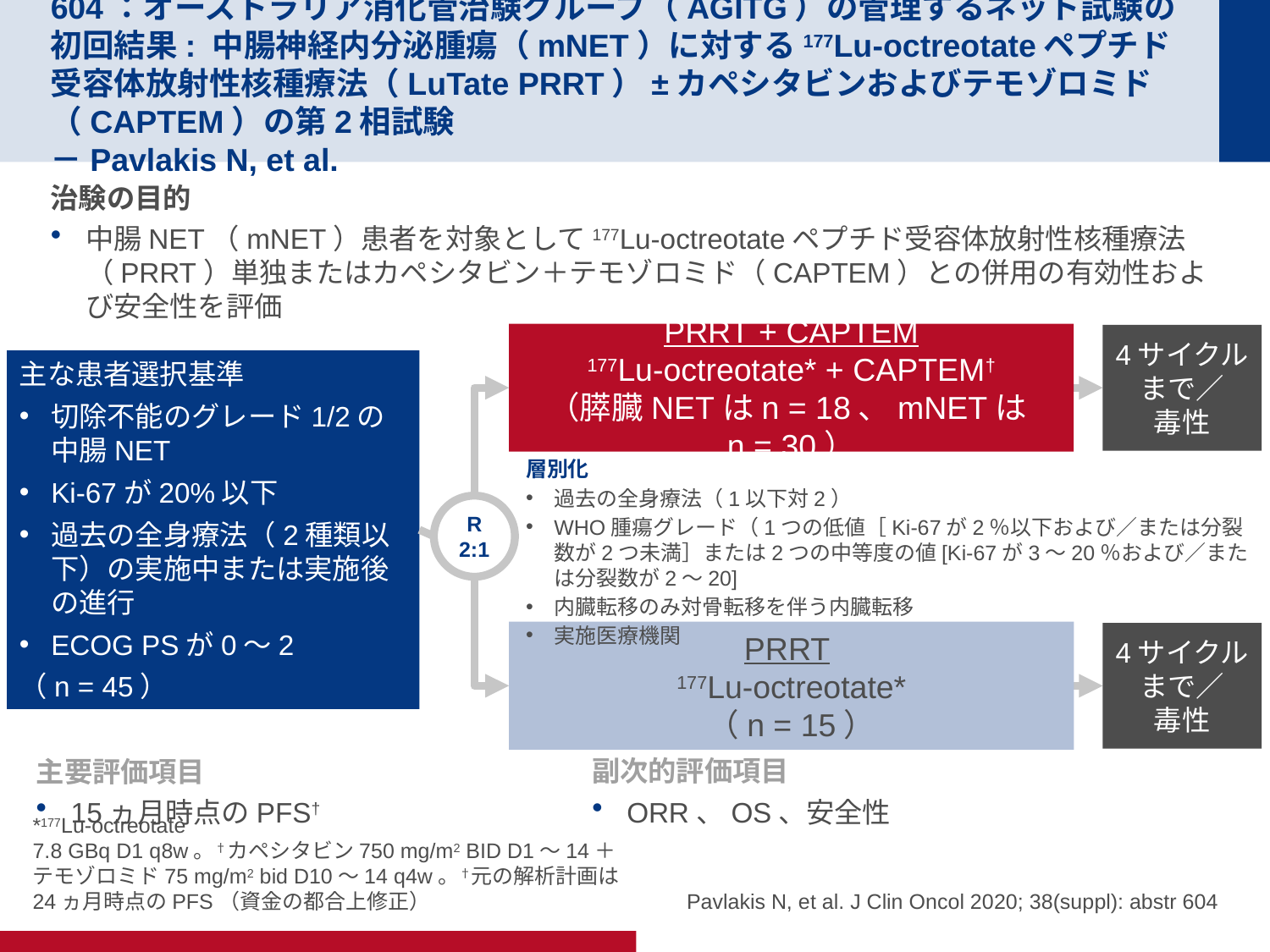

# 604：オーストラリア消化管治験グループ（AGITG）の管理するネット試験の初回結果: 中腸神経内分泌腫瘍（mNET）に対する177Lu-octreotateペプチド受容体放射性核種療法（LuTate PRRT）±カペシタビンおよびテモゾロミド（CAPTEM）の第2相試験 －Pavlakis N, et al.
治験の目的
中腸NET（mNET）患者を対象として177Lu-octreotateペプチド受容体放射性核種療法（PRRT）単独またはカペシタビン＋テモゾロミド（CAPTEM）との併用の有効性および安全性を評価
PRRT + CAPTEM
177Lu-octreotate* + CAPTEM†
（膵臓NETはn = 18、mNETはn = 30）
4サイクルまで／
毒性
主な患者選択基準
切除不能のグレード1/2の中腸NET
Ki-67が20%以下
過去の全身療法（2種類以下）の実施中または実施後の進行
ECOG PSが0～2
（n = 45）
層別化
過去の全身療法（1以下対2）
WHO腫瘍グレード（1つの低値［Ki-67が2％以下および／または分裂数が2つ未満］または2つの中等度の値[Ki-67が3～20％および／または分裂数が2～20]
内臓転移のみ対骨転移を伴う内臓転移
実施医療機関
R
2:1
PRRT
177Lu-octreotate*
（n = 15）
4サイクルまで／
毒性
主要評価項目
15ヵ月時点のPFS†

副次的評価項目
ORR、OS、安全性
*177Lu-octreotate 7.8 GBq D1 q8w。†カペシタビン750 mg/m2 BID D1～14＋テモゾロミド75 mg/m2 bid D10～14 q4w。†元の解析計画は24ヵ月時点のPFS（資金の都合上修正）
Pavlakis N, et al. J Clin Oncol 2020; 38(suppl): abstr 604